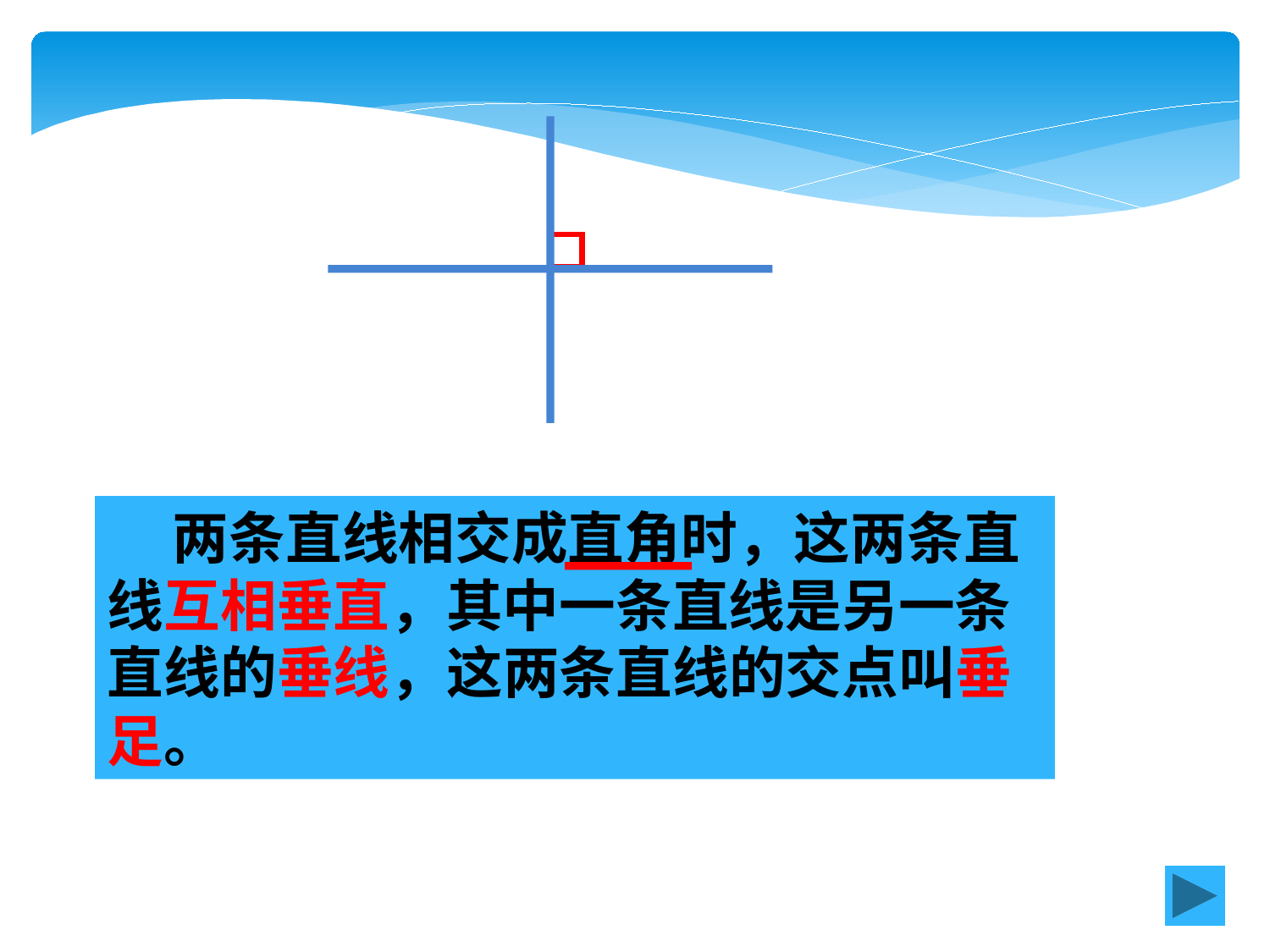

辨析概念1

    两条直线相交成直角时，这两条直线互相垂直，其中一条直线是另一条直线的垂线，这两条直线的交点叫垂足。